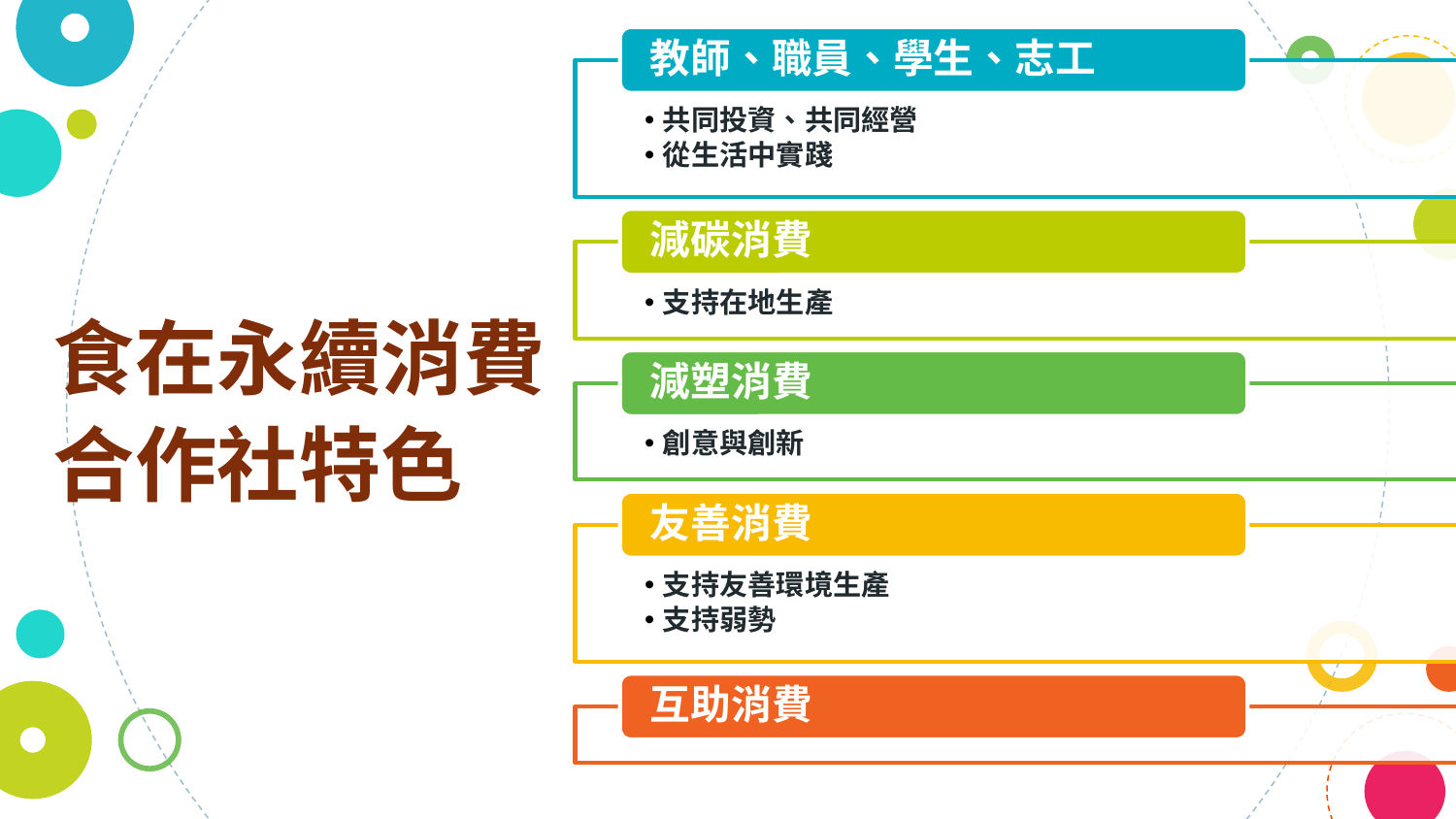

共同投資、共同經營
從生活中實踐
教師、職員、學生、志工
支持在地生產
減碳消費
創意與創新
減塑消費
支持友善環境生產
支持弱勢
友善消費
互助消費
食在永續消費合作社特色